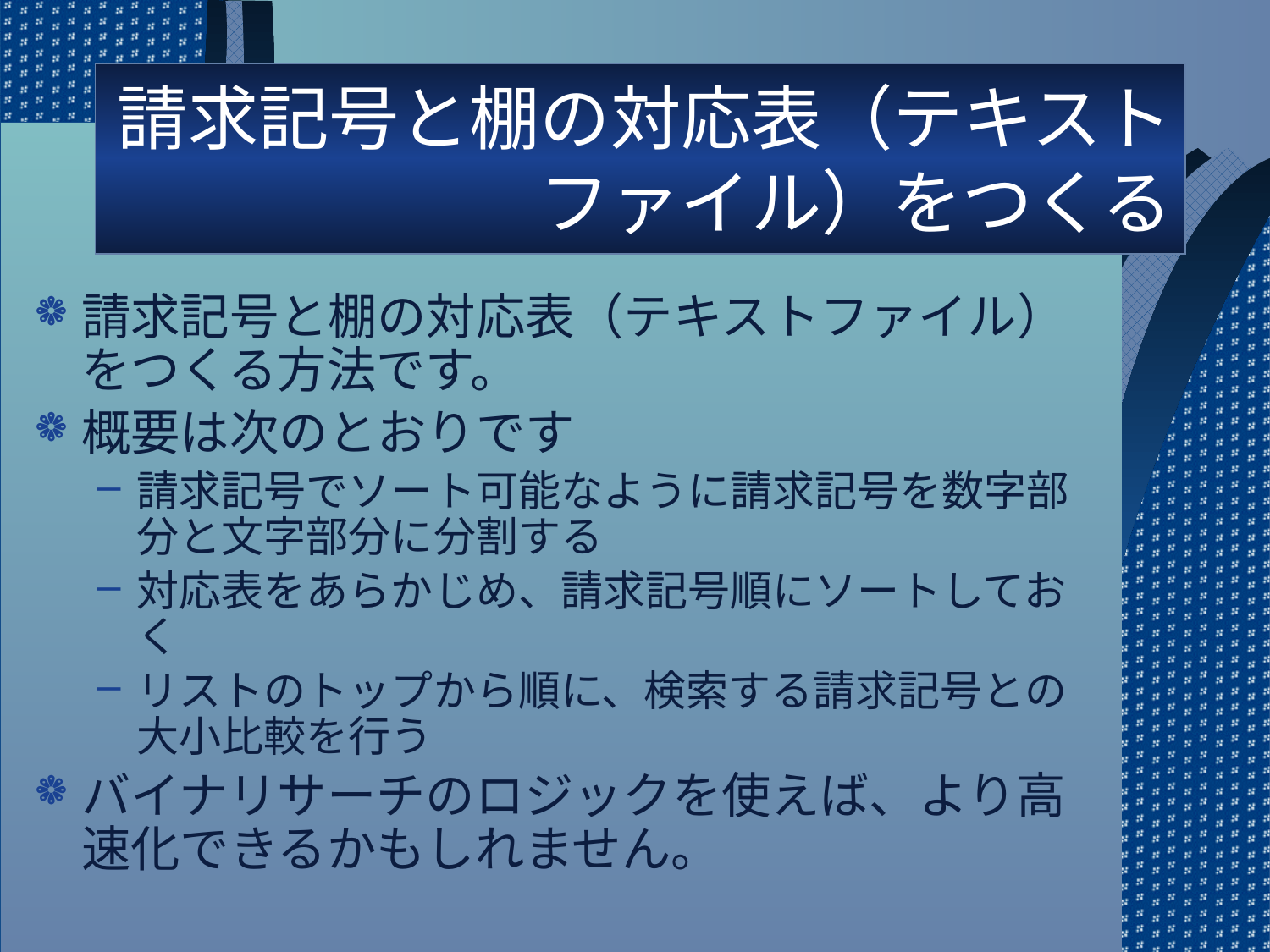

# 請求記号と棚の対応表（テキストファイル）をつくる
請求記号と棚の対応表（テキストファイル）をつくる方法です。
概要は次のとおりです
請求記号でソート可能なように請求記号を数字部分と文字部分に分割する
対応表をあらかじめ、請求記号順にソートしておく
リストのトップから順に、検索する請求記号との大小比較を行う
バイナリサーチのロジックを使えば、より高速化できるかもしれません。